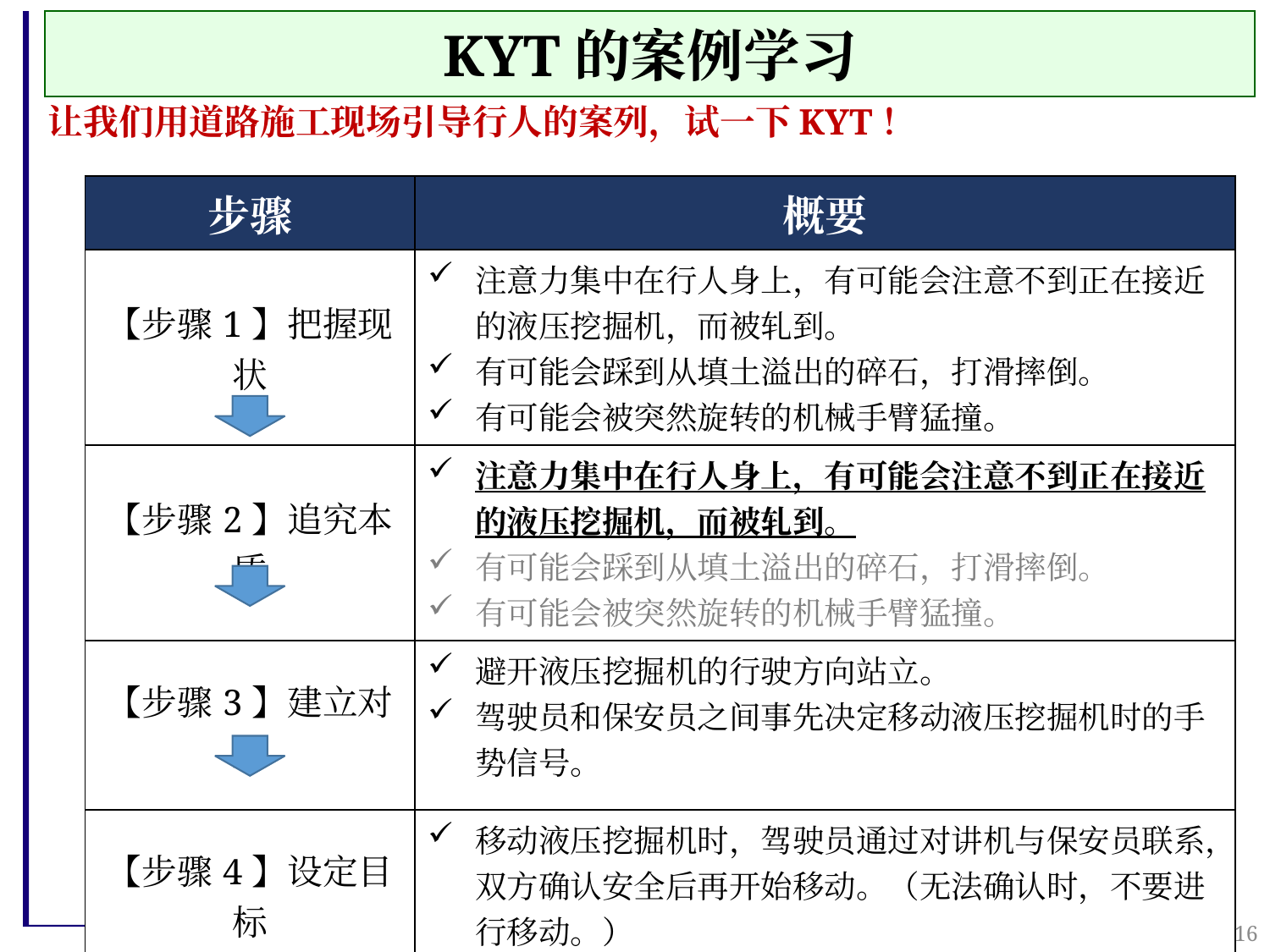

KYT的案例学习
让我们用道路施工现场引导行人的案列，试一下KYT！
| 步骤 | 概要 |
| --- | --- |
| 【步骤1】把握现状 | 注意力集中在行人身上，有可能会注意不到正在接近的液压挖掘机，而被轧到。 有可能会踩到从填土溢出的碎石，打滑摔倒。 有可能会被突然旋转的机械手臂猛撞。 |
| 【步骤2】追究本质 | 注意力集中在行人身上，有可能会注意不到正在接近的液压挖掘机，而被轧到。 有可能会踩到从填土溢出的碎石，打滑摔倒。 有可能会被突然旋转的机械手臂猛撞。 |
| 【步骤3】建立对策 | 避开液压挖掘机的行驶方向站立。 驾驶员和保安员之间事先决定移动液压挖掘机时的手势信号。 |
| 【步骤4】设定目标 | 移动液压挖掘机时，驾驶员通过对讲机与保安员联系，双方确认安全后再开始移动。（无法确认时，不要进行移动。） |

16